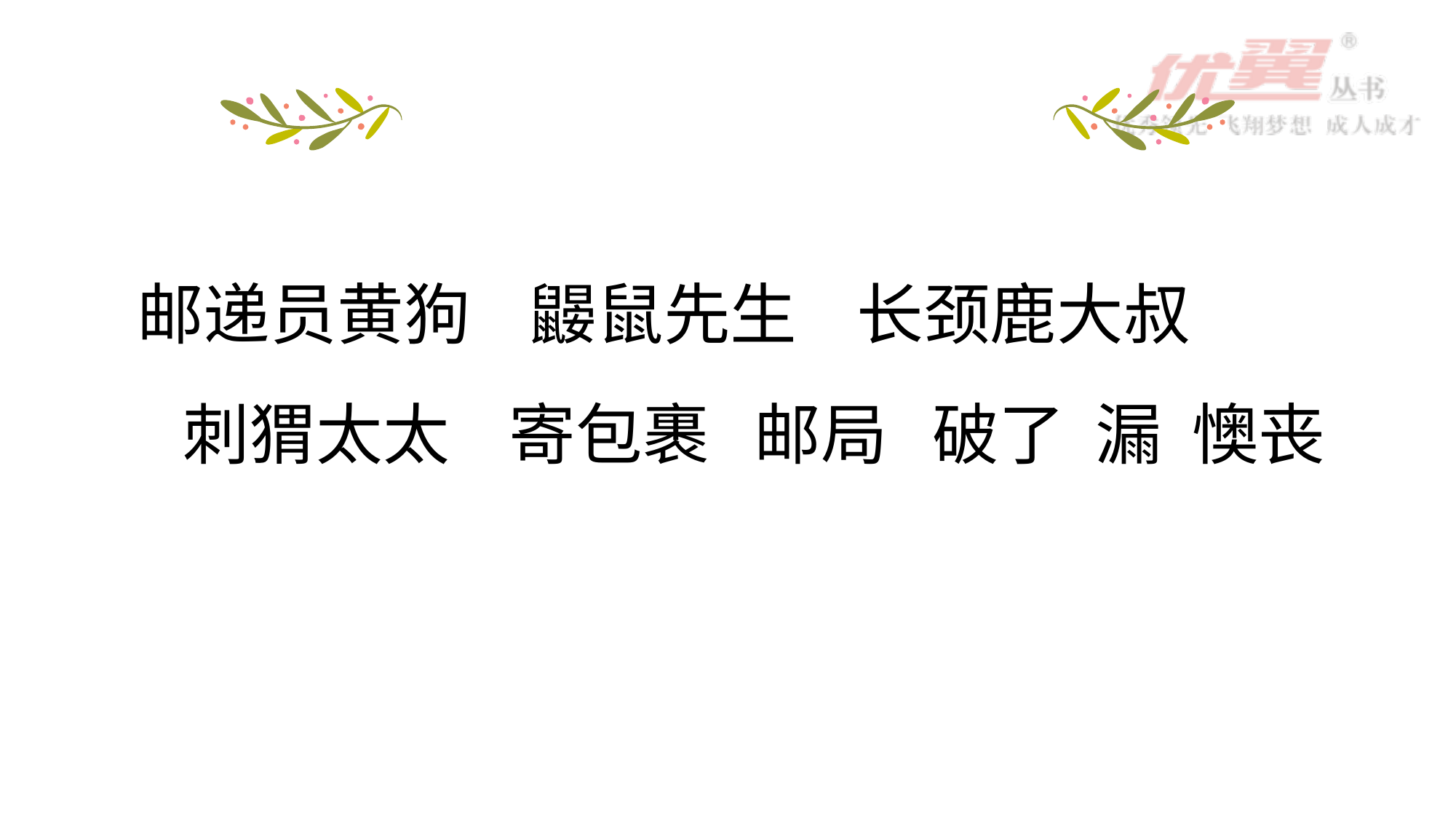

#
邮递员黄狗    鼹鼠先生    长颈鹿大叔
  刺猬太太    寄包裹   邮局   破了  漏  懊丧